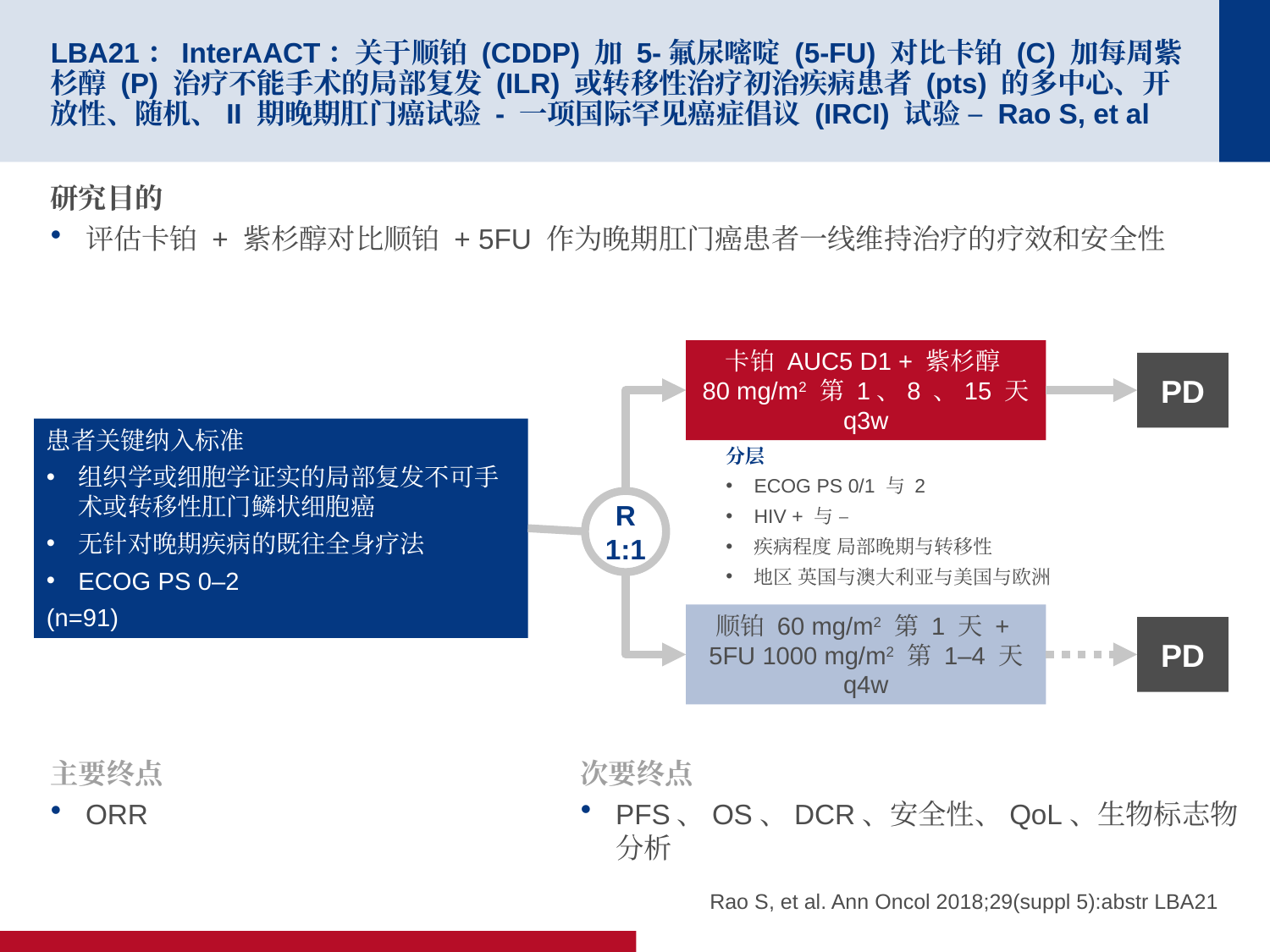

# LBA21：InterAACT：关于顺铂 (CDDP) 加 5-氟尿嘧啶 (5-FU) 对比卡铂 (C) 加每周紫杉醇 (P) 治疗不能手术的局部复发 (ILR) 或转移性治疗初治疾病患者 (pts) 的多中心、开放性、随机、II 期晚期肛门癌试验 - 一项国际罕见癌症倡议 (IRCI) 试验 – Rao S, et al
研究目的
评估卡铂 + 紫杉醇对比顺铂 + 5FU 作为晚期肛门癌患者一线维持治疗的疗效和安全性
卡铂 AUC5 D1 + 紫杉醇
80 mg/m2 第 1、8 、15 天
q3w
PD
患者关键纳入标准
组织学或细胞学证实的局部复发不可手术或转移性肛门鳞状细胞癌
无针对晚期疾病的既往全身疗法
ECOG PS 0–2
(n=91)
分层
ECOG PS 0/1 与 2
HIV + 与 –
疾病程度 局部晚期与转移性
地区 英国与澳大利亚与美国与欧洲
R
1:1
顺铂 60 mg/m2 第 1 天 +
5FU 1000 mg/m2 第 1–4 天
q4w
PD
主要终点
ORR
次要终点
PFS、OS、DCR、安全性、QoL、生物标志物分析
Rao S, et al. Ann Oncol 2018;29(suppl 5):abstr LBA21